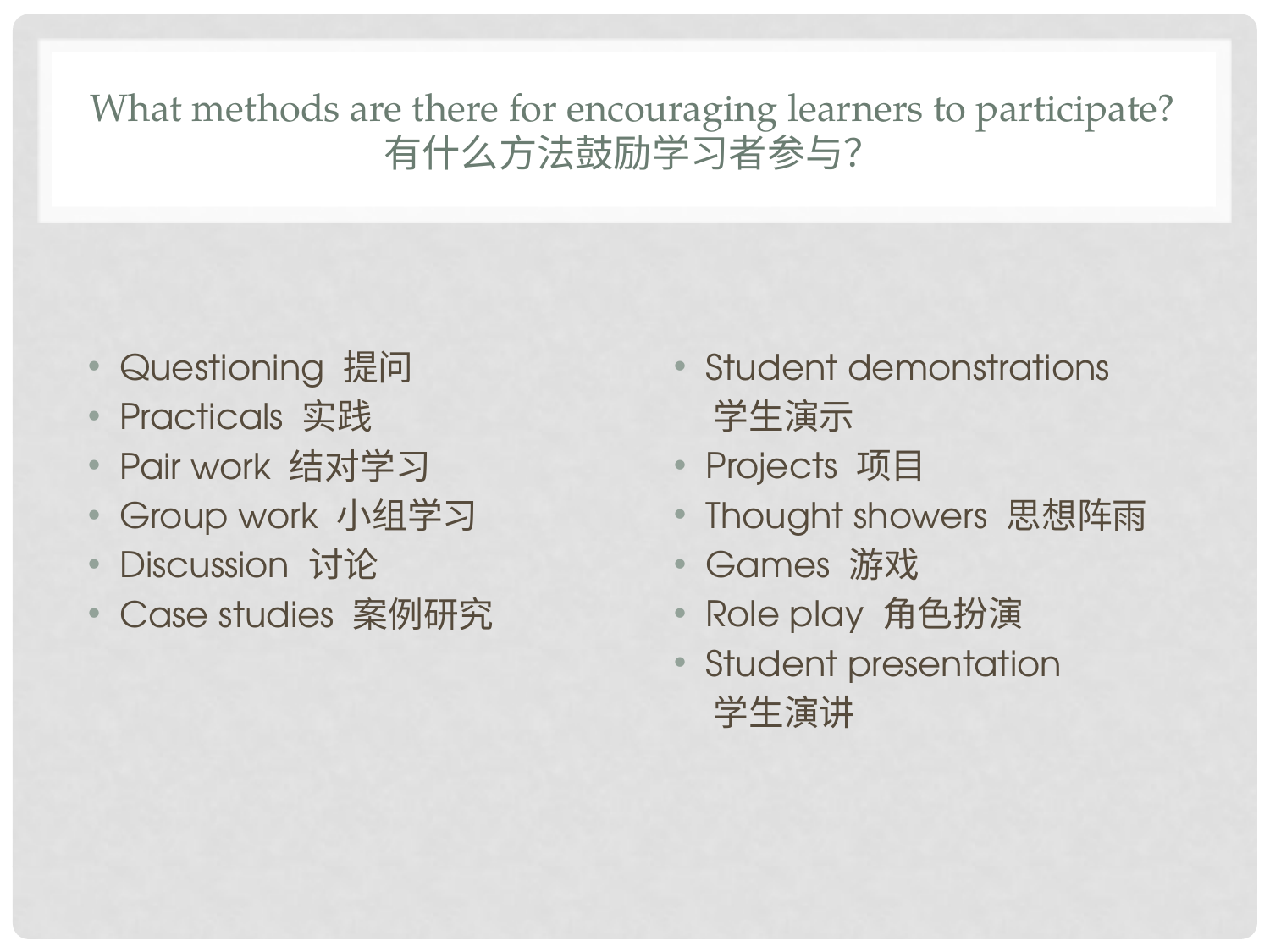

# What methods are there for encouraging learners to participate? 有什么方法鼓励学习者参与？

Questioning 提问
Practicals 实践
Pair work 结对学习
Group work 小组学习
Discussion 讨论
Case studies 案例研究

Student demonstrations
    学生演示
Projects 项目
Thought showers 思想阵雨
Games 游戏
Role play 角色扮演
Student presentation
    学生演讲